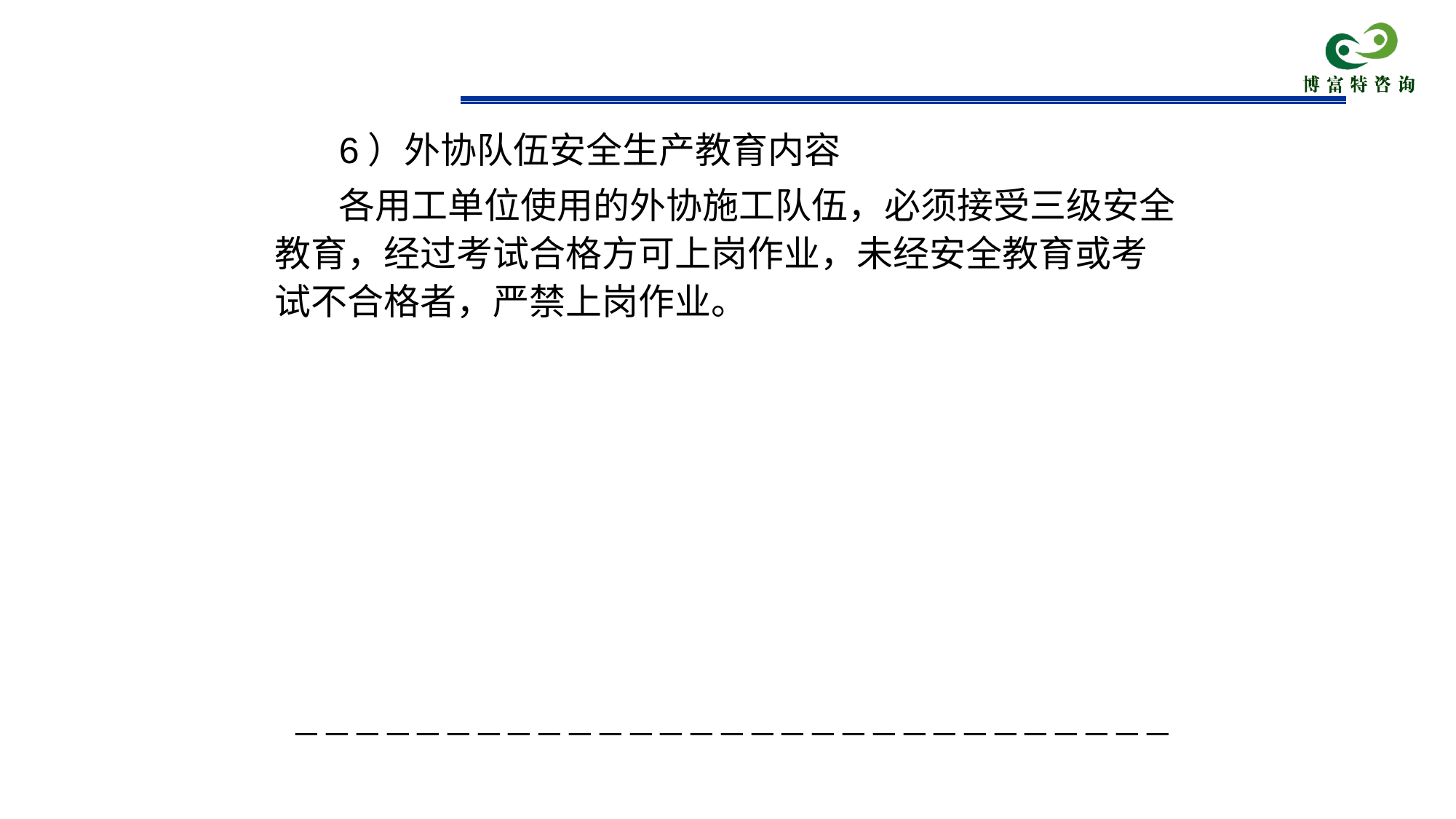

# 6）外协队伍安全生产教育内容
各用工单位使用的外协施工队伍，必须接受三级安全教育，经过考试合格方可上岗作业，未经安全教育或考试不合格者，严禁上岗作业。
－－－－－－－－－－－－－－－－－－－－－－－－－－－－－